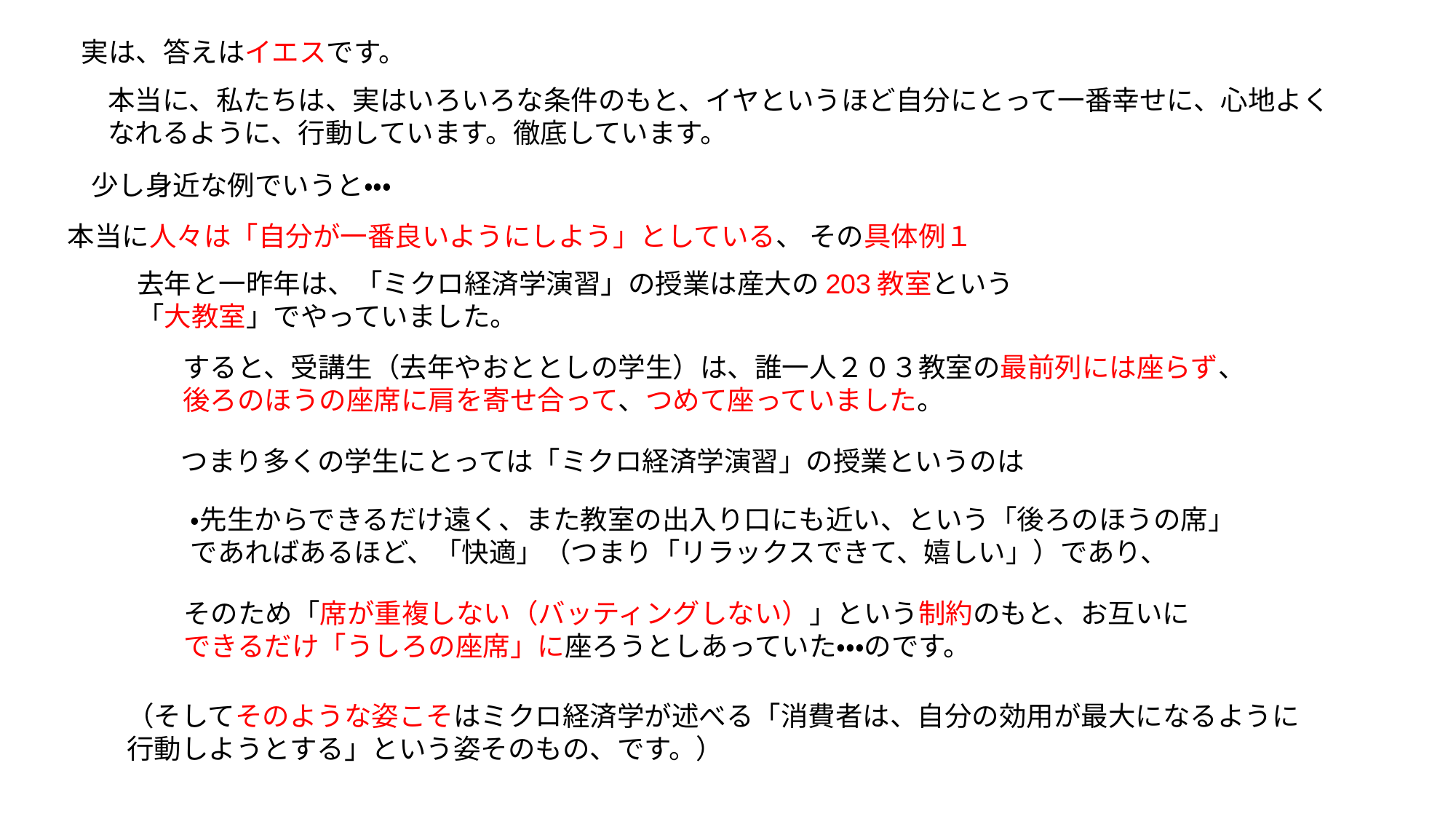

実は、答えはイエスです。
本当に、私たちは、実はいろいろな条件のもと、イヤというほど自分にとって一番幸せに、心地よく
なれるように、行動しています。徹底しています。
少し身近な例でいうと・・・
本当に人々は「自分が一番良いようにしよう」としている、 その具体例１
去年と一昨年は、「ミクロ経済学演習」の授業は産大の203教室という
「大教室」でやっていました。
すると、受講生（去年やおととしの学生）は、誰一人２０３教室の最前列には座らず、
後ろのほうの座席に肩を寄せ合って、つめて座っていました。
つまり多くの学生にとっては「ミクロ経済学演習」の授業というのは
・先生からできるだけ遠く、また教室の出入り口にも近い、という「後ろのほうの席」
であればあるほど、「快適」（つまり「リラックスできて、嬉しい」）であり、
そのため「席が重複しない（バッティングしない）」という制約のもと、お互いに
できるだけ「うしろの座席」に座ろうとしあっていた・・・のです。
（そしてそのような姿こそはミクロ経済学が述べる「消費者は、自分の効用が最大になるように
行動しようとする」という姿そのもの、です。）